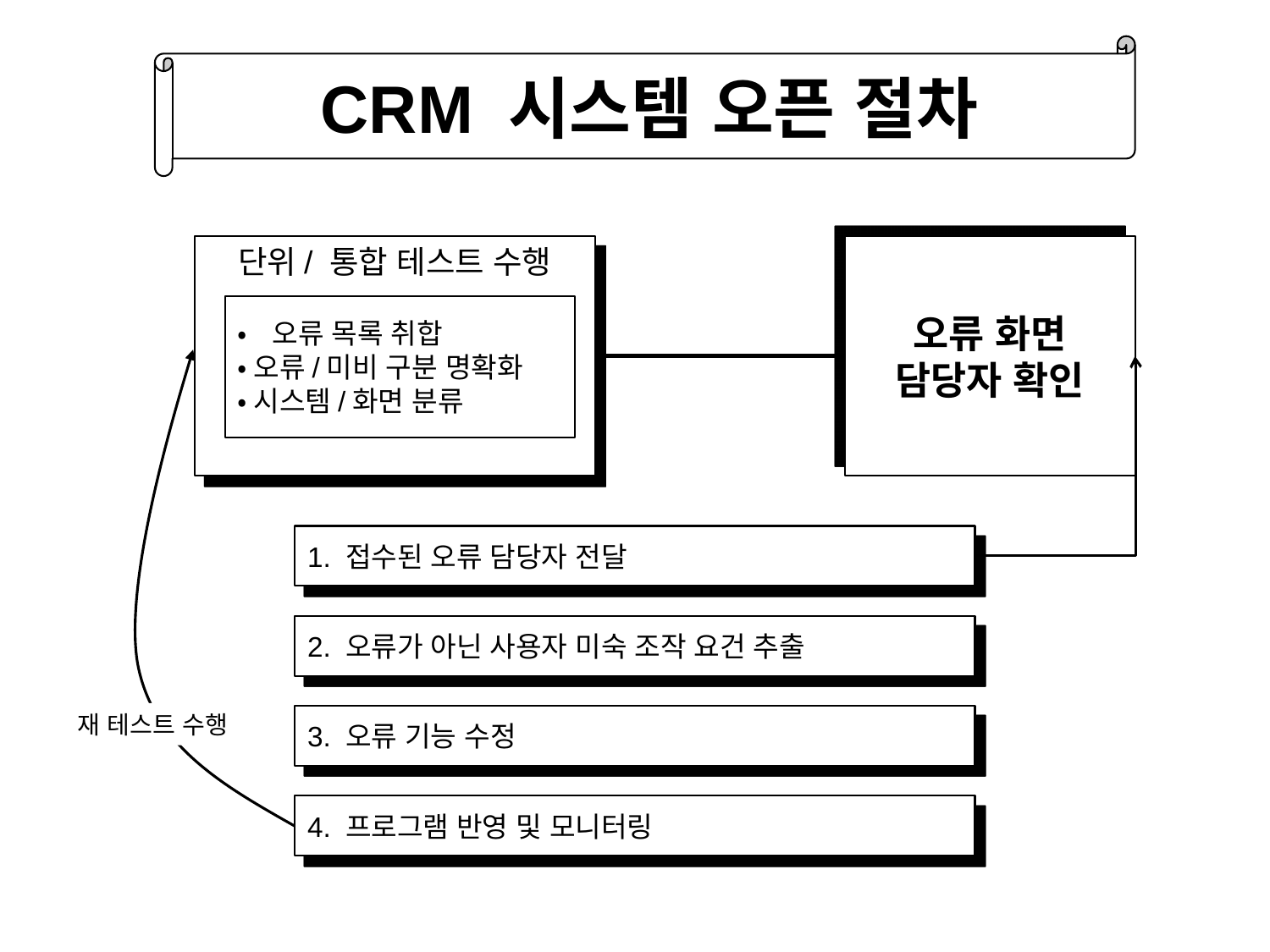

CRM 시스템 오픈 절차
단위/ 통합 테스트 수행

오류 화면
담당자 확인
•오류 목록 취합
•오류/미비 구분 명확화
•시스템/화면 분류

1. 접수된 오류 담당자 전달
2. 오류가 아닌 사용자 미숙 조작 요건 추출
재 테스트 수행
3. 오류 기능 수정
4. 프로그램 반영 및 모니터링